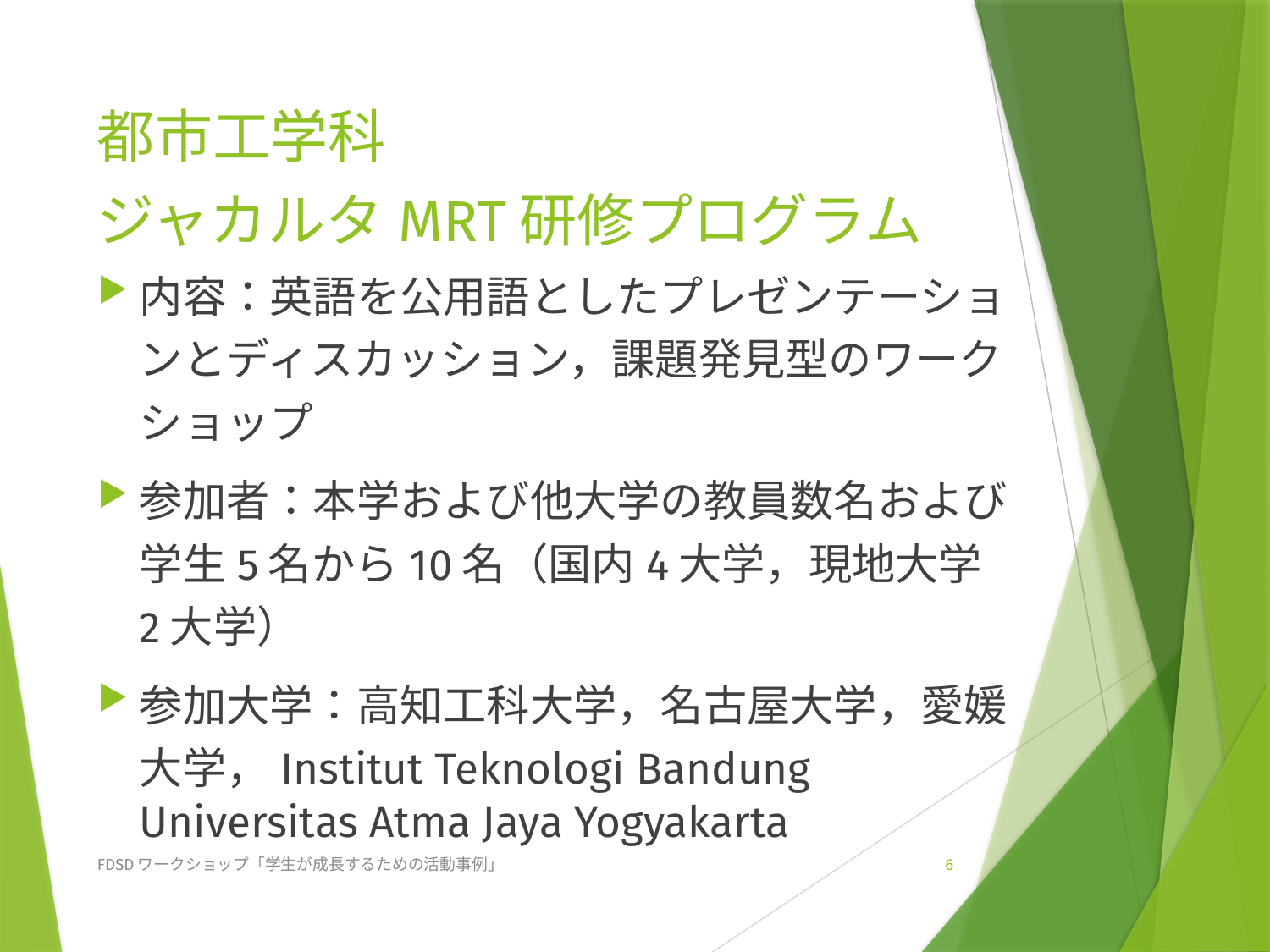

# 都市工学科 ジャカルタMRT研修プログラム
内容：英語を公用語としたプレゼンテーションとディスカッション，課題発見型のワークショップ
参加者：本学および他大学の教員数名および学生5名から10名（国内4大学，現地大学2大学）
参加大学：高知工科大学，名古屋大学，愛媛大学，Institut Teknologi Bandung Universitas Atma Jaya Yogyakarta

FDSDワークショップ「学生が成長するための活動事例」
6